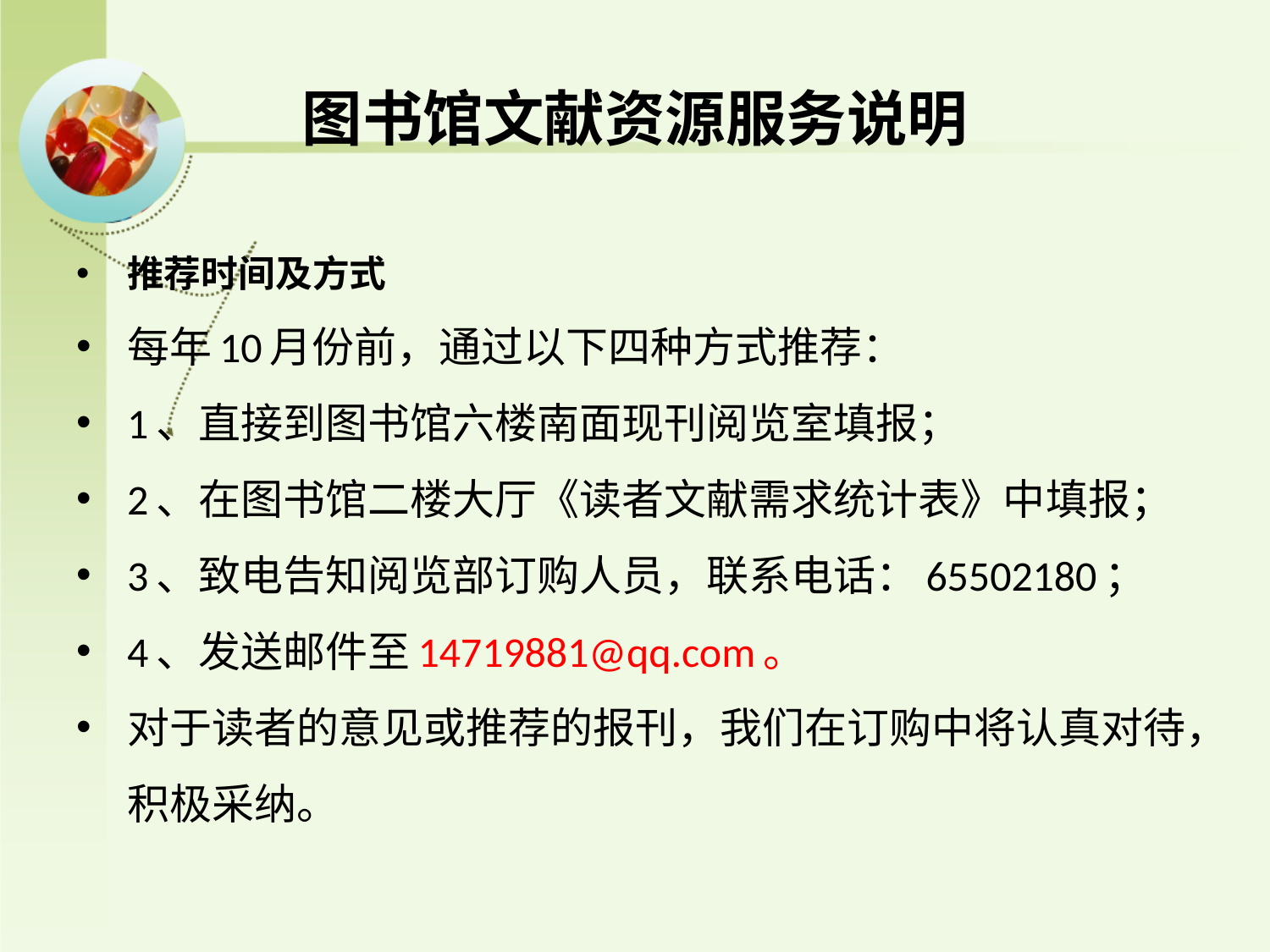

# 图书馆文献资源服务说明
推荐时间及方式
每年10月份前，通过以下四种方式推荐：
1、直接到图书馆六楼南面现刊阅览室填报；
2、在图书馆二楼大厅《读者文献需求统计表》中填报；
3、致电告知阅览部订购人员，联系电话：65502180；
4、发送邮件至14719881@qq.com。
对于读者的意见或推荐的报刊，我们在订购中将认真对待，积极采纳。